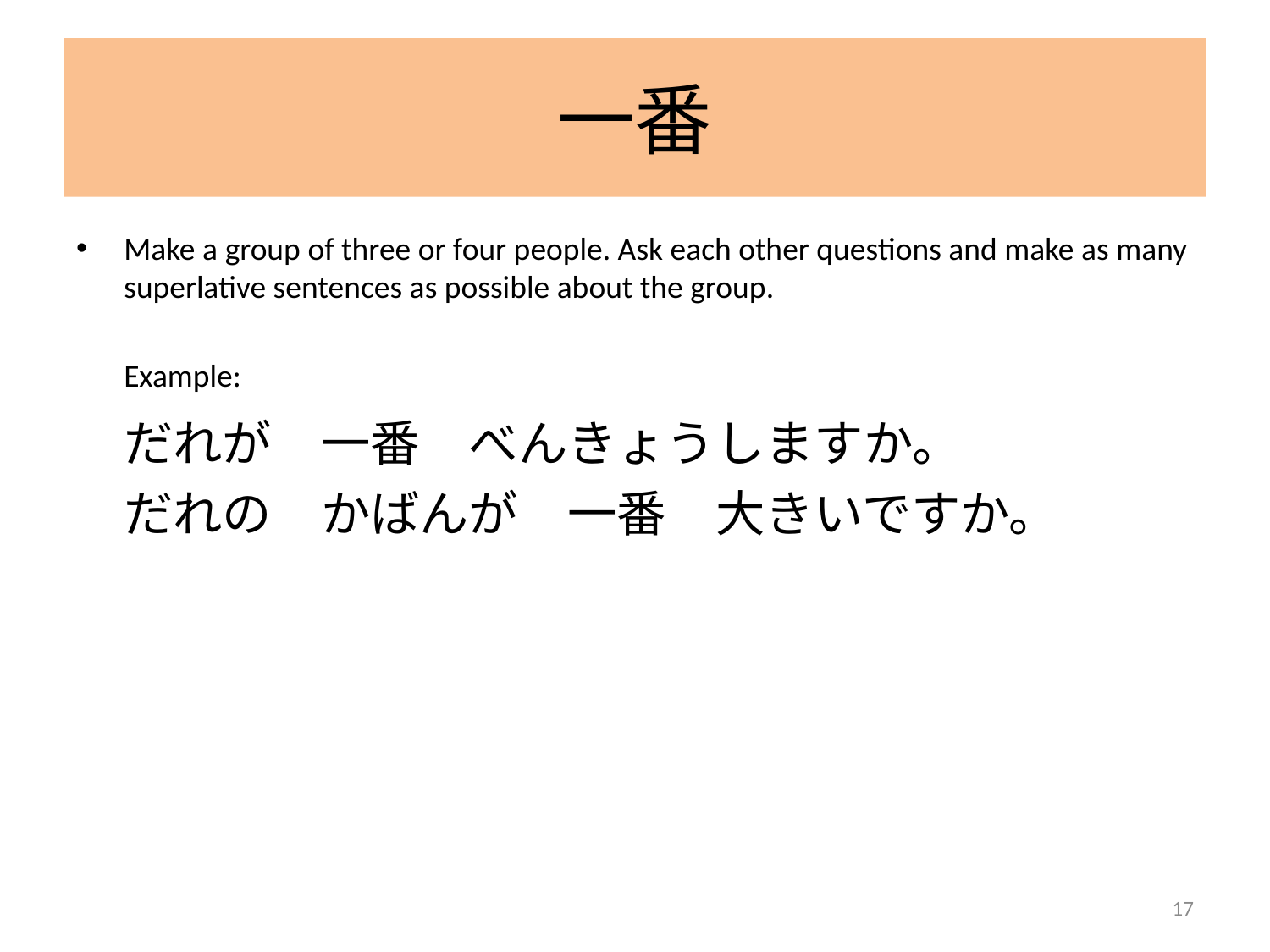

# 一番
Make a group of three or four people. Ask each other questions and make as many superlative sentences as possible about the group.

	Example:
	だれが　一番　べんきょうしますか。
	だれの　かばんが　一番　大きいですか。
17